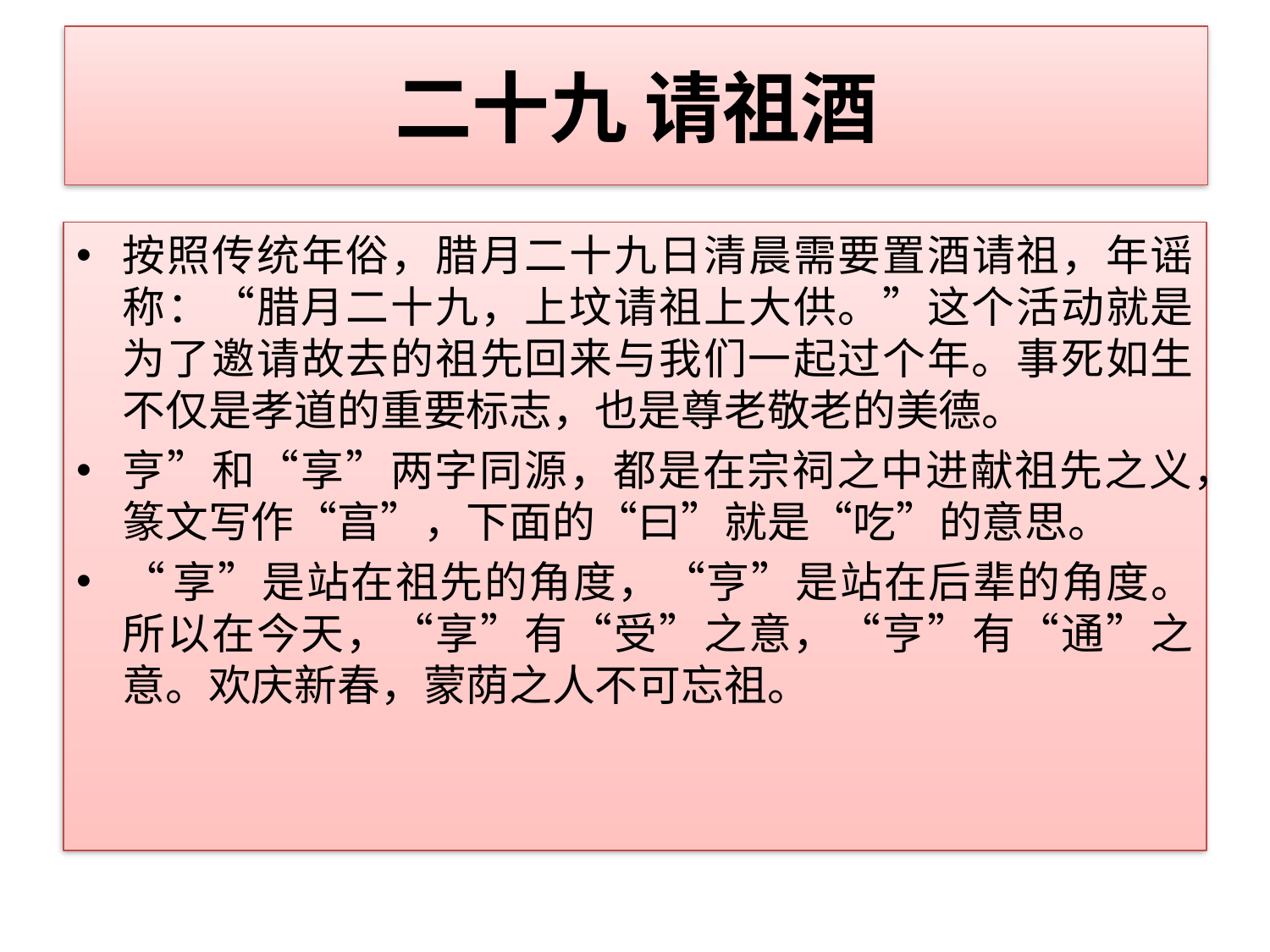

# 二十九 请祖酒
按照传统年俗，腊月二十九日清晨需要置酒请祖，年谣称：“腊月二十九，上坟请祖上大供。”这个活动就是为了邀请故去的祖先回来与我们一起过个年。事死如生不仅是孝道的重要标志，也是尊老敬老的美德。
亨”和“享”两字同源，都是在宗祠之中进献祖先之义，篆文写作“亯”，下面的“曰”就是“吃”的意思。
“享”是站在祖先的角度，“亨”是站在后辈的角度。所以在今天，“享”有“受”之意，“亨”有“通”之意。欢庆新春，蒙荫之人不可忘祖。